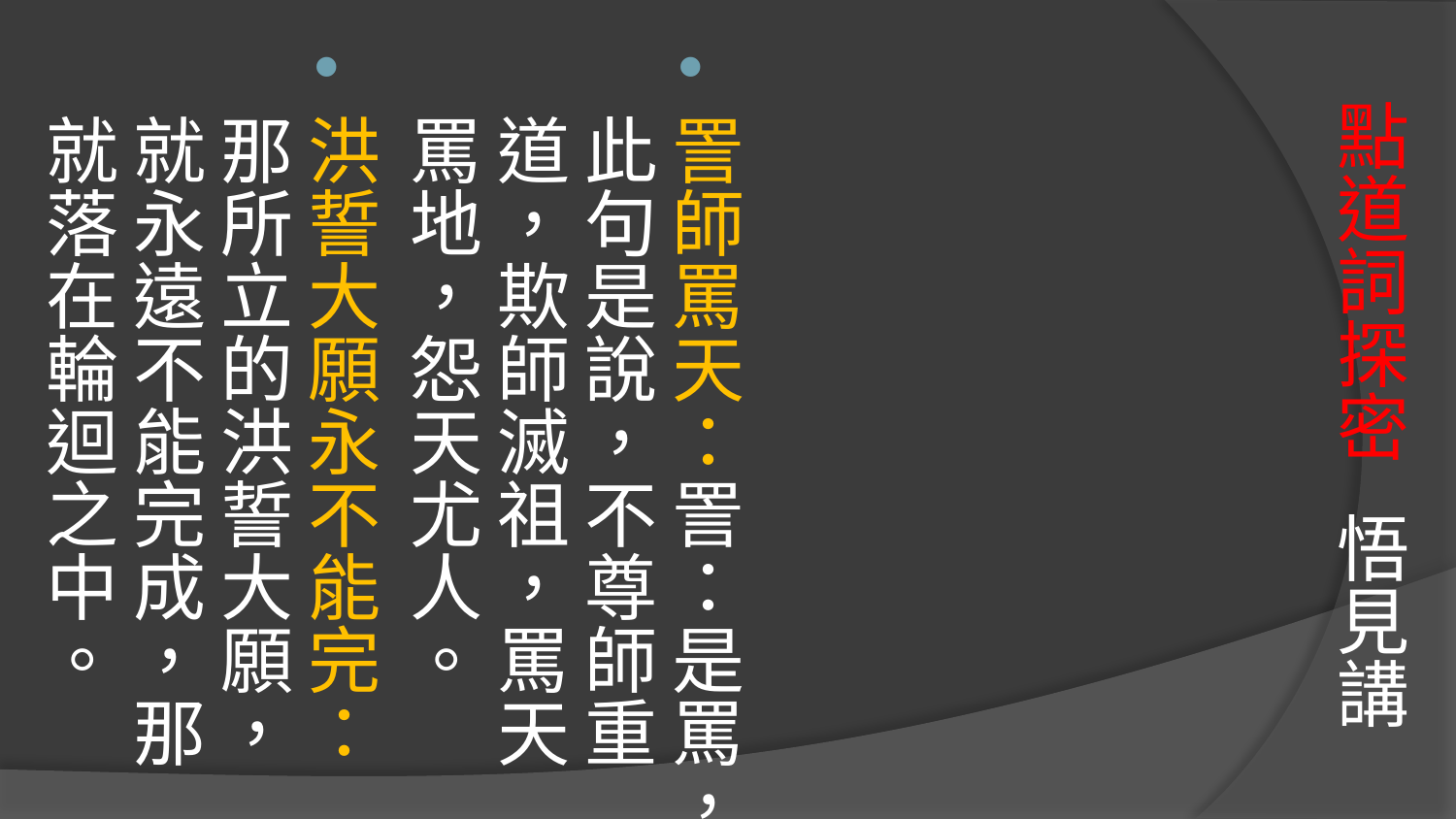

詈師罵天：詈：是罵，此句是說，不尊師重道，欺師滅祖，罵天罵地，怨天尤人。
洪誓大願永不能完：那所立的洪誓大願，就永遠不能完成，那就落在輪迴之中。
# 點道詞探密   悟見講